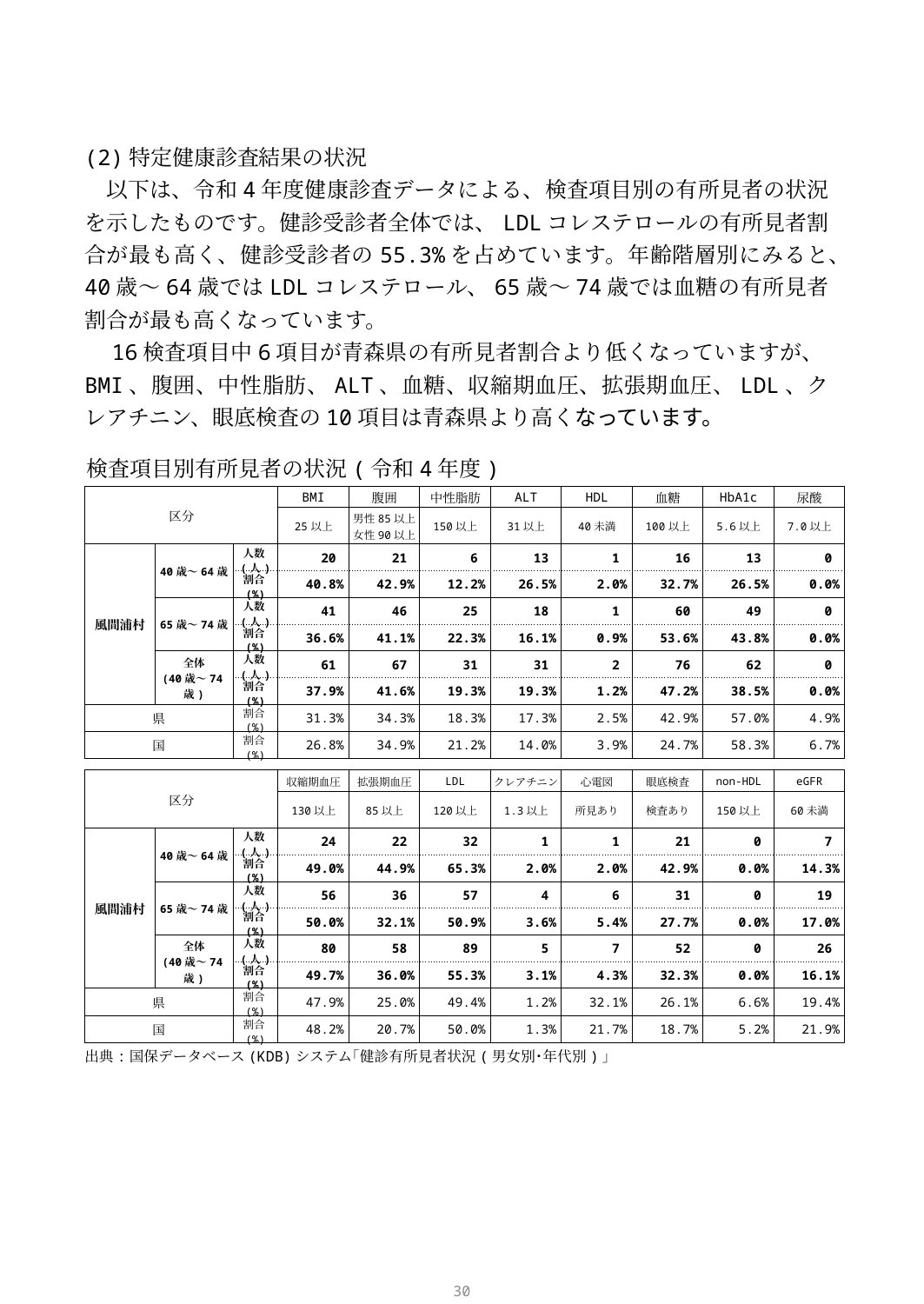

(2)特定健康診査結果の状況
　以下は、令和4年度健康診査データによる、検査項目別の有所見者の状況を示したものです。健診受診者全体では、LDLコレステロールの有所見者割合が最も高く、健診受診者の55.3%を占めています。年齢階層別にみると、40歳～64歳ではLDLコレステロール、65歳～74歳では血糖の有所見者割合が最も高くなっています。
　16検査項目中6項目が青森県の有所見者割合より低くなっていますが、BMI、腹囲、中性脂肪、ALT、血糖、収縮期血圧、拡張期血圧、LDL、クレアチニン、眼底検査の10項目は青森県より高くなっています。
検査項目別有所見者の状況(令和4年度)
| 区分 |  |  | BMI | 腹囲 | 中性脂肪 | ALT | HDL | 血糖 | HbA1c | 尿酸 |
| --- | --- | --- | --- | --- | --- | --- | --- | --- | --- | --- |
|  |  |  | 25以上 | 男性85以上 女性90以上 | 150以上 | 31以上 | 40未満 | 100以上 | 5.6以上 | 7.0以上 |
| 風間浦村 | 40歳～64歳 | 人数(人) | 20 | 21 | 6 | 13 | 1 | 16 | 13 | 0 |
|  |  | 割合(%) | 40.8% | 42.9% | 12.2% | 26.5% | 2.0% | 32.7% | 26.5% | 0.0% |
|  | 65歳～74歳 | 人数(人) | 41 | 46 | 25 | 18 | 1 | 60 | 49 | 0 |
|  |  | 割合(%) | 36.6% | 41.1% | 22.3% | 16.1% | 0.9% | 53.6% | 43.8% | 0.0% |
|  | 全体 (40歳～74歳) | 人数(人) | 61 | 67 | 31 | 31 | 2 | 76 | 62 | 0 |
|  |  | 割合(%) | 37.9% | 41.6% | 19.3% | 19.3% | 1.2% | 47.2% | 38.5% | 0.0% |
| 県 |  | 割合(%) | 31.3% | 34.3% | 18.3% | 17.3% | 2.5% | 42.9% | 57.0% | 4.9% |
| 国 |  | 割合(%) | 26.8% | 34.9% | 21.2% | 14.0% | 3.9% | 24.7% | 58.3% | 6.7% |
| 区分 |  |  | 収縮期血圧 | 拡張期血圧 | LDL | クレアチニン | 心電図 | 眼底検査 | non-HDL | eGFR |
| --- | --- | --- | --- | --- | --- | --- | --- | --- | --- | --- |
|  |  |  | 130以上 | 85以上 | 120以上 | 1.3以上 | 所見あり | 検査あり | 150以上 | 60未満 |
| 風間浦村 | 40歳～64歳 | 人数(人) | 24 | 22 | 32 | 1 | 1 | 21 | 0 | 7 |
|  |  | 割合(%) | 49.0% | 44.9% | 65.3% | 2.0% | 2.0% | 42.9% | 0.0% | 14.3% |
|  | 65歳～74歳 | 人数(人) | 56 | 36 | 57 | 4 | 6 | 31 | 0 | 19 |
|  |  | 割合(%) | 50.0% | 32.1% | 50.9% | 3.6% | 5.4% | 27.7% | 0.0% | 17.0% |
|  | 全体 (40歳～74歳) | 人数(人) | 80 | 58 | 89 | 5 | 7 | 52 | 0 | 26 |
|  |  | 割合(%) | 49.7% | 36.0% | 55.3% | 3.1% | 4.3% | 32.3% | 0.0% | 16.1% |
| 県 |  | 割合(%) | 47.9% | 25.0% | 49.4% | 1.2% | 32.1% | 26.1% | 6.6% | 19.4% |
| 国 |  | 割合(%) | 48.2% | 20.7% | 50.0% | 1.3% | 21.7% | 18.7% | 5.2% | 21.9% |
出典:国保データベース(KDB)システム｢健診有所見者状況(男女別･年代別)｣
30